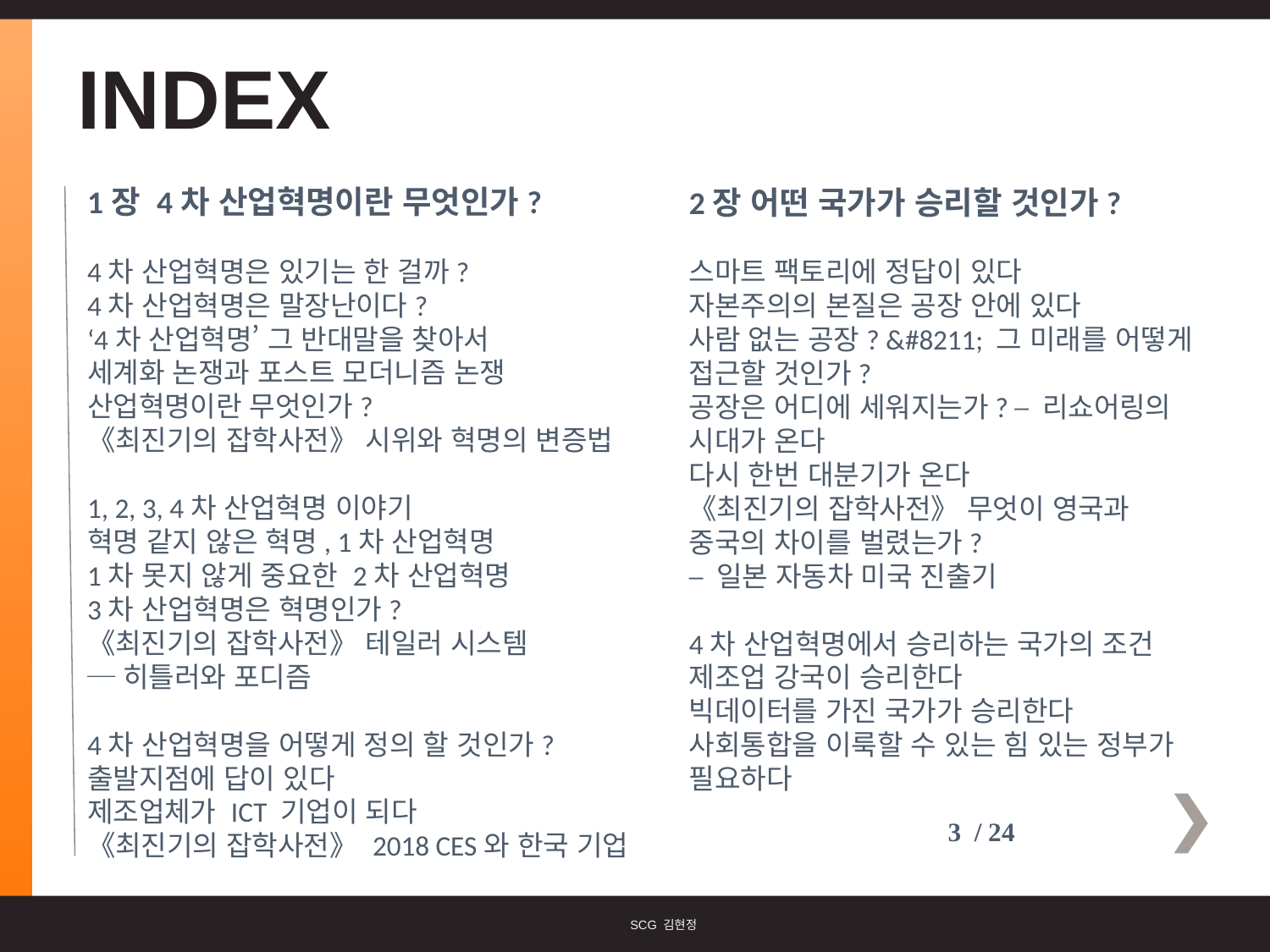

INDEX
1장 4차 산업혁명이란 무엇인가?
4차 산업혁명은 있기는 한 걸까?
4차 산업혁명은 말장난이다?
‘4차 산업혁명’ 그 반대말을 찾아서
세계화 논쟁과 포스트 모더니즘 논쟁
산업혁명이란 무엇인가?
《최진기의 잡학사전》 시위와 혁명의 변증법
1, 2, 3, 4차 산업혁명 이야기
혁명 같지 않은 혁명, 1차 산업혁명
1차 못지 않게 중요한 2차 산업혁명
3차 산업혁명은 혁명인가?
《최진기의 잡학사전》 테일러 시스템
─ 히틀러와 포디즘
4차 산업혁명을 어떻게 정의 할 것인가?
출발지점에 답이 있다
제조업체가 ICT 기업이 되다
《최진기의 잡학사전》 2018 CES와 한국 기업
2
2장 어떤 국가가 승리할 것인가?
스마트 팩토리에 정답이 있다
자본주의의 본질은 공장 안에 있다
사람 없는 공장? &#8211; 그 미래를 어떻게 접근할 것인가?
공장은 어디에 세워지는가? ─ 리쇼어링의 시대가 온다
다시 한번 대분기가 온다
《최진기의 잡학사전》 무엇이 영국과 중국의 차이를 벌렸는가?
─ 일본 자동차 미국 진출기
4차 산업혁명에서 승리하는 국가의 조건
제조업 강국이 승리한다
빅데이터를 가진 국가가 승리한다
사회통합을 이룩할 수 있는 힘 있는 정부가 필요하다
3  / 24
SCG 김현정